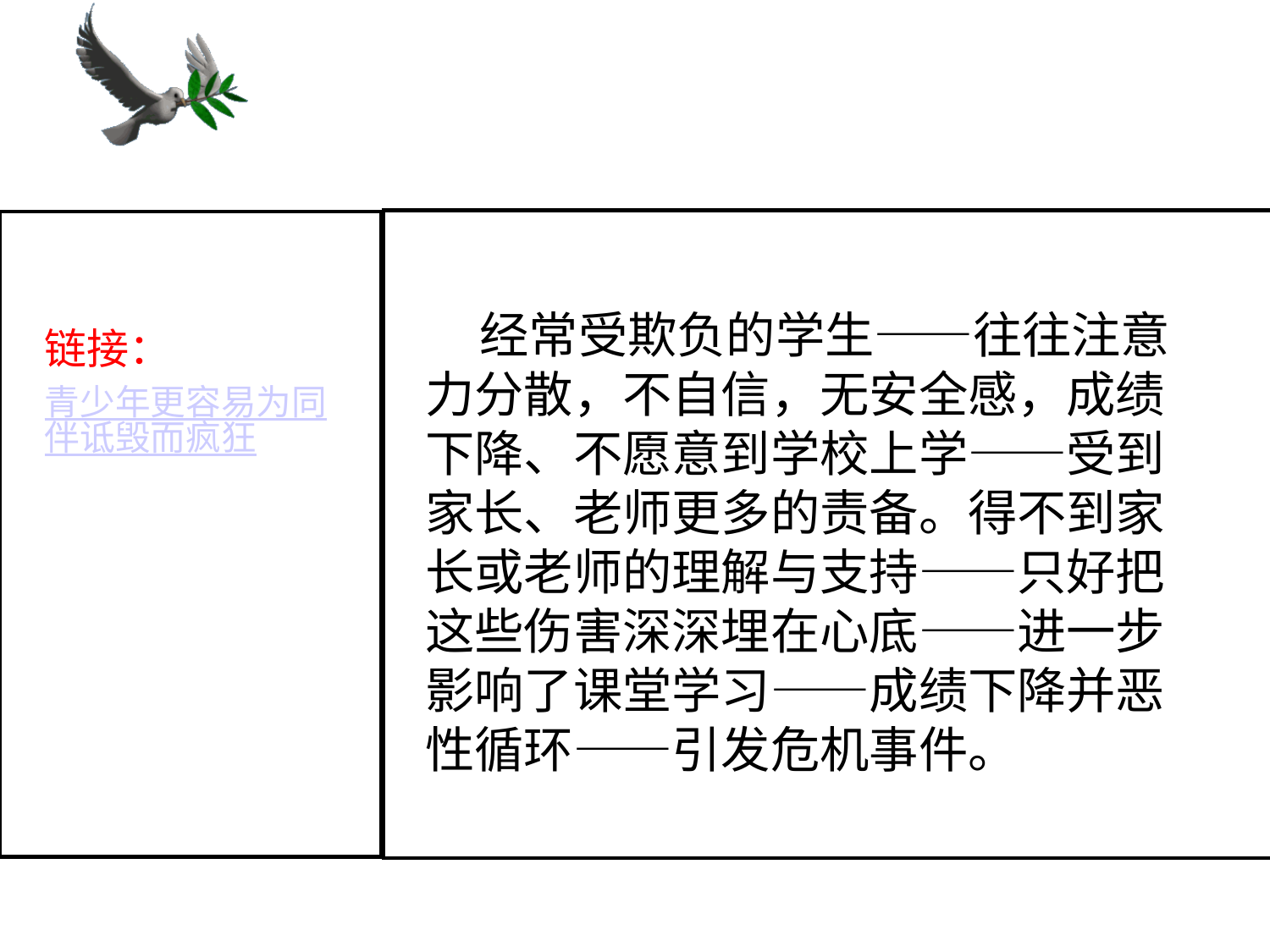

链接：
青少年更容易为同伴诋毁而疯狂
# 经常受欺负的学生——往往注意力分散，不自信，无安全感，成绩下降、不愿意到学校上学——受到家长、老师更多的责备。得不到家长或老师的理解与支持——只好把这些伤害深深埋在心底——进一步影响了课堂学习——成绩下降并恶性循环——引发危机事件。